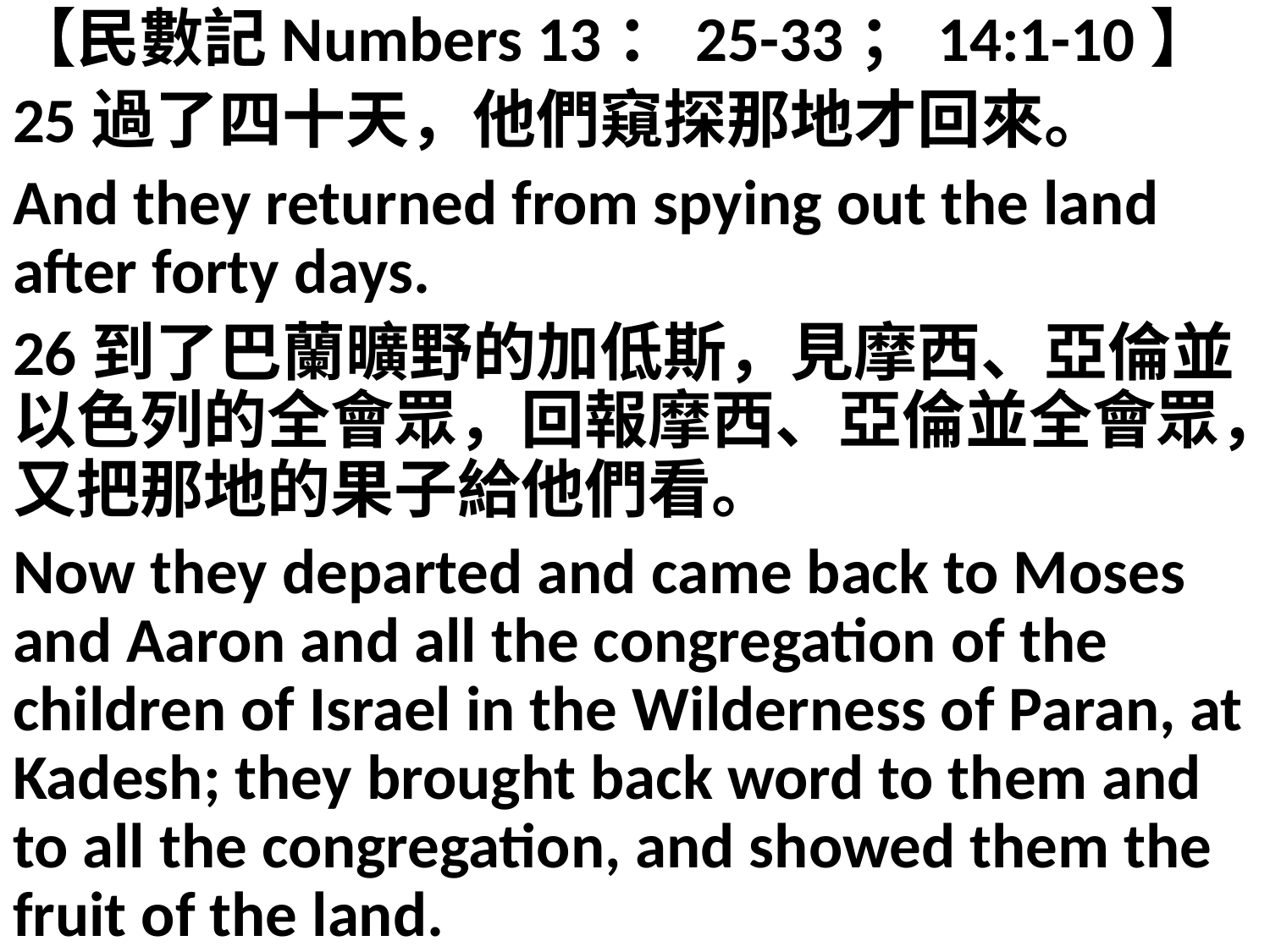

【民數記Numbers 13：25-33；14:1-10】
25過了四十天，他們窺探那地才回來。
And they returned from spying out the land after forty days.
26到了巴蘭曠野的加低斯，見摩西、亞倫並以色列的全會眾，回報摩西、亞倫並全會眾，又把那地的果子給他們看。
Now they departed and came back to Moses and Aaron and all the congregation of the children of Israel in the Wilderness of Paran, at Kadesh; they brought back word to them and to all the congregation, and showed them the fruit of the land.